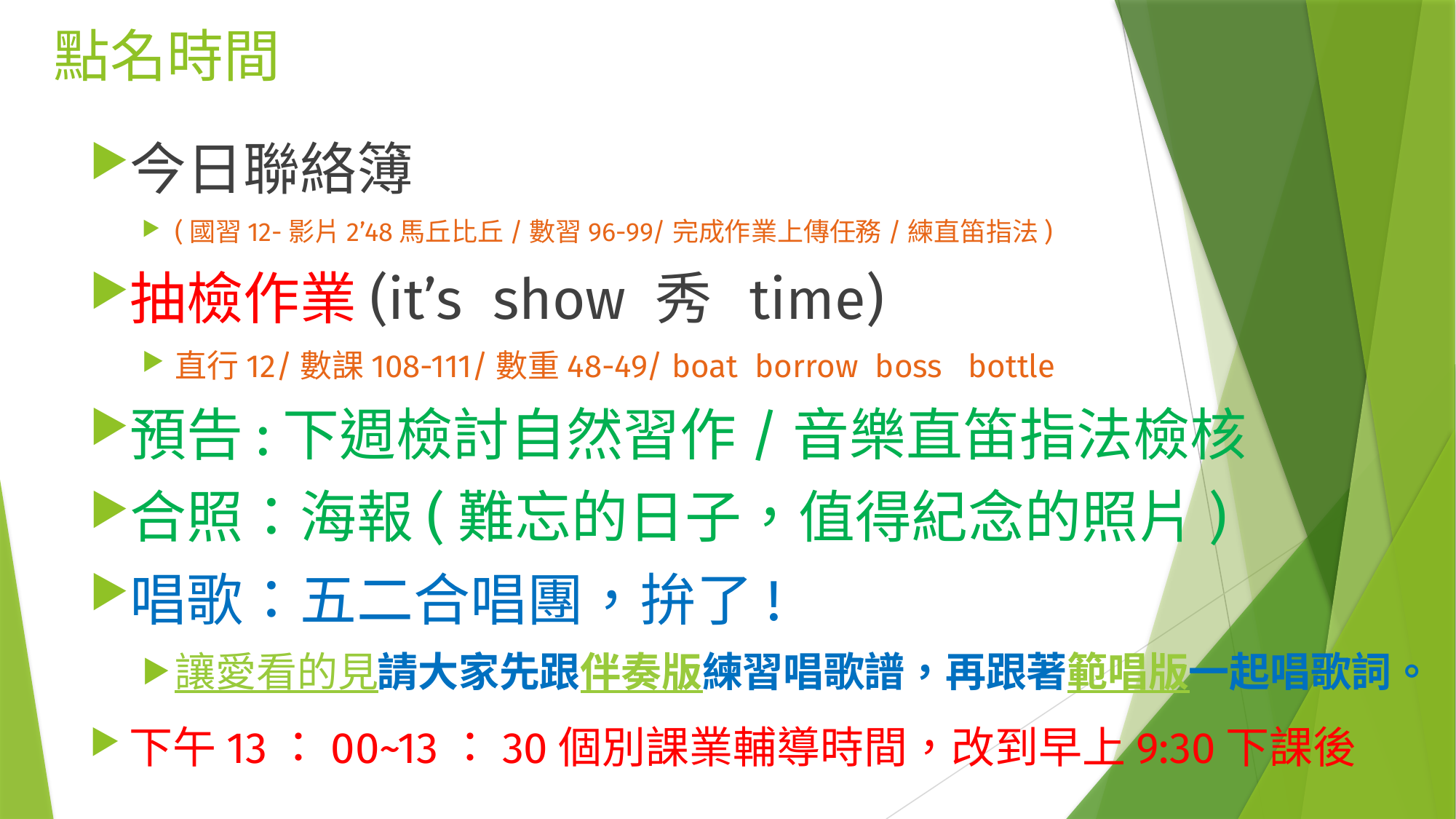

# 點名時間
今日聯絡簿
(國習12-影片2’48馬丘比丘/數習96-99/完成作業上傳任務/練直笛指法)
抽檢作業(it’s  show 秀  time)
直行12/數課108-111/數重48-49/ boat  borrow  boss   bottle
預告:下週檢討自然習作/音樂直笛指法檢核
合照：海報(難忘的日子，值得紀念的照片)
唱歌：五二合唱團，拚了!
讓愛看的見請大家先跟伴奏版練習唱歌譜，再跟著範唱版一起唱歌詞。
下午13：00~13：30個別課業輔導時間，改到早上9:30下課後